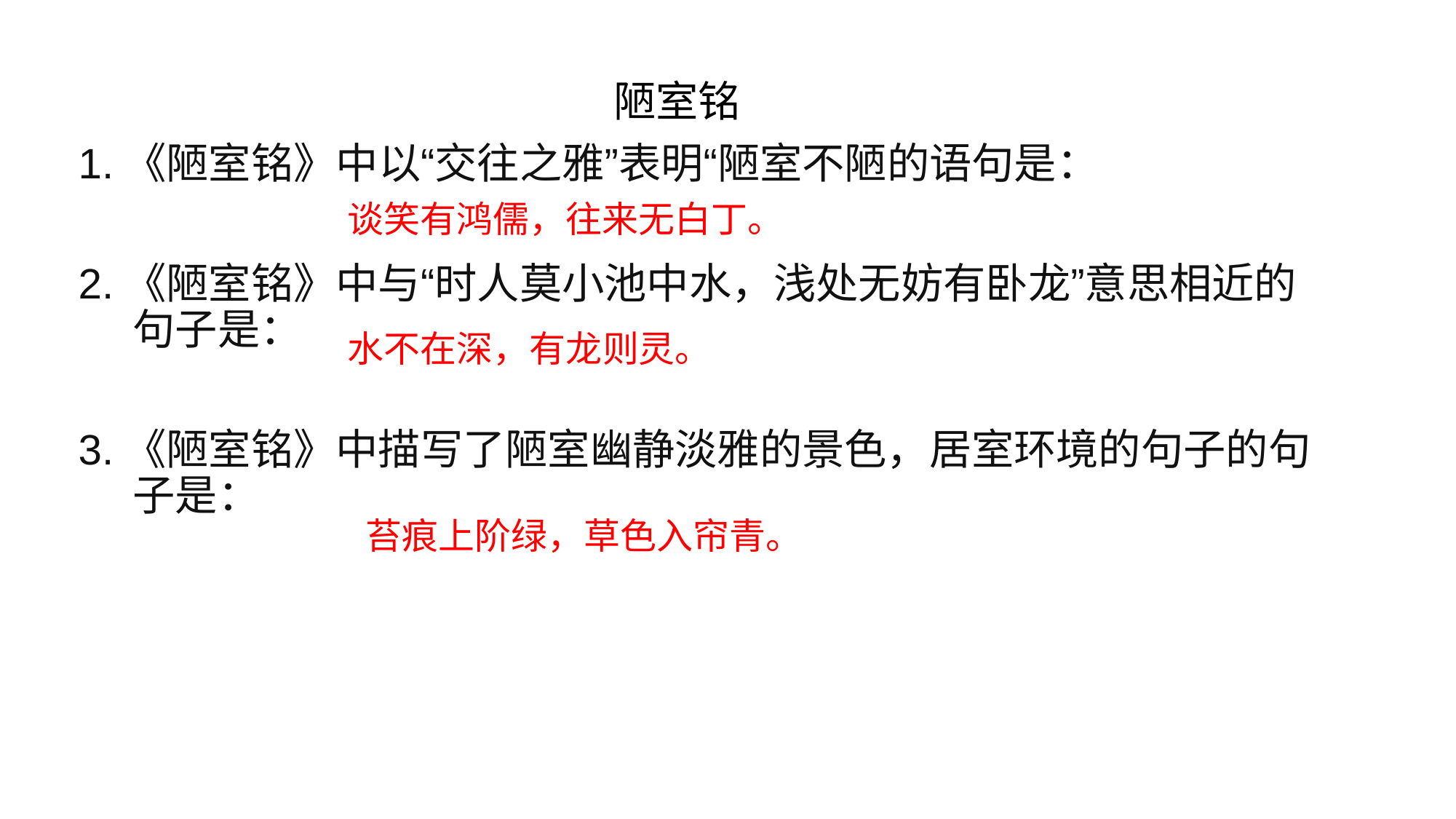

# 陋室铭
1.《陋室铭》中以“交往之雅”表明“陋室不陋的语句是：

2.《陋室铭》中与“时人莫小池中水，浅处无妨有卧龙”意思相近的句子是：

3.《陋室铭》中描写了陋室幽静淡雅的景色，居室环境的句子的句子是：

谈笑有鸿儒，往来无白丁。
水不在深，有龙则灵。
苔痕上阶绿，草色入帘青。